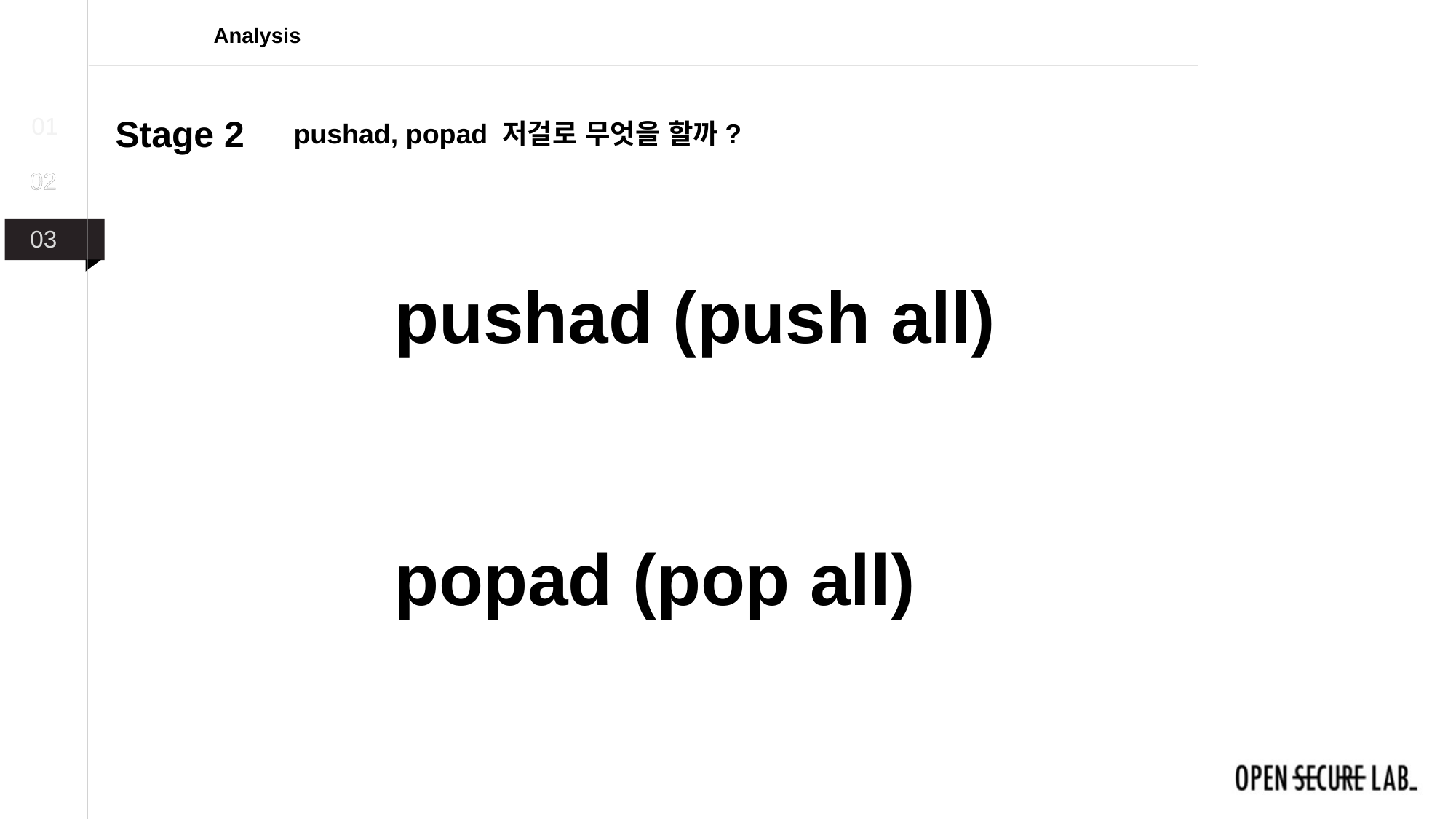

Analysis
01
Stage 2
pushad, popad 저걸로 무엇을 할까?
02
03

pushad (push all)

popad (pop all)